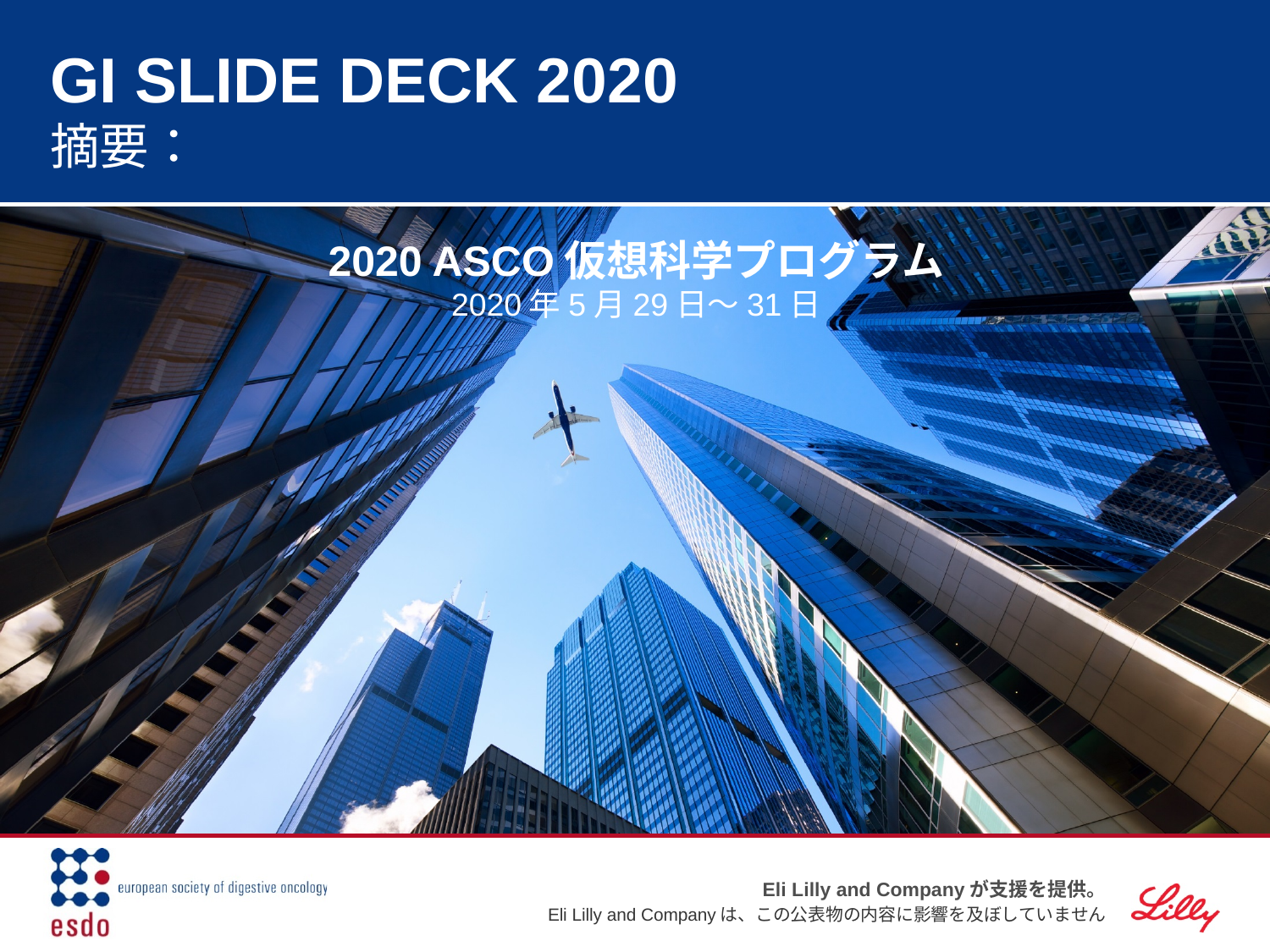

# GI SLIDE DECK 2020 摘要：
2020 ASCO仮想科学プログラム
2020年5月29日～31日
Eli Lilly and Companyが支援を提供。
 Eli Lilly and Companyは、この公表物の内容に影響を及ぼしていません